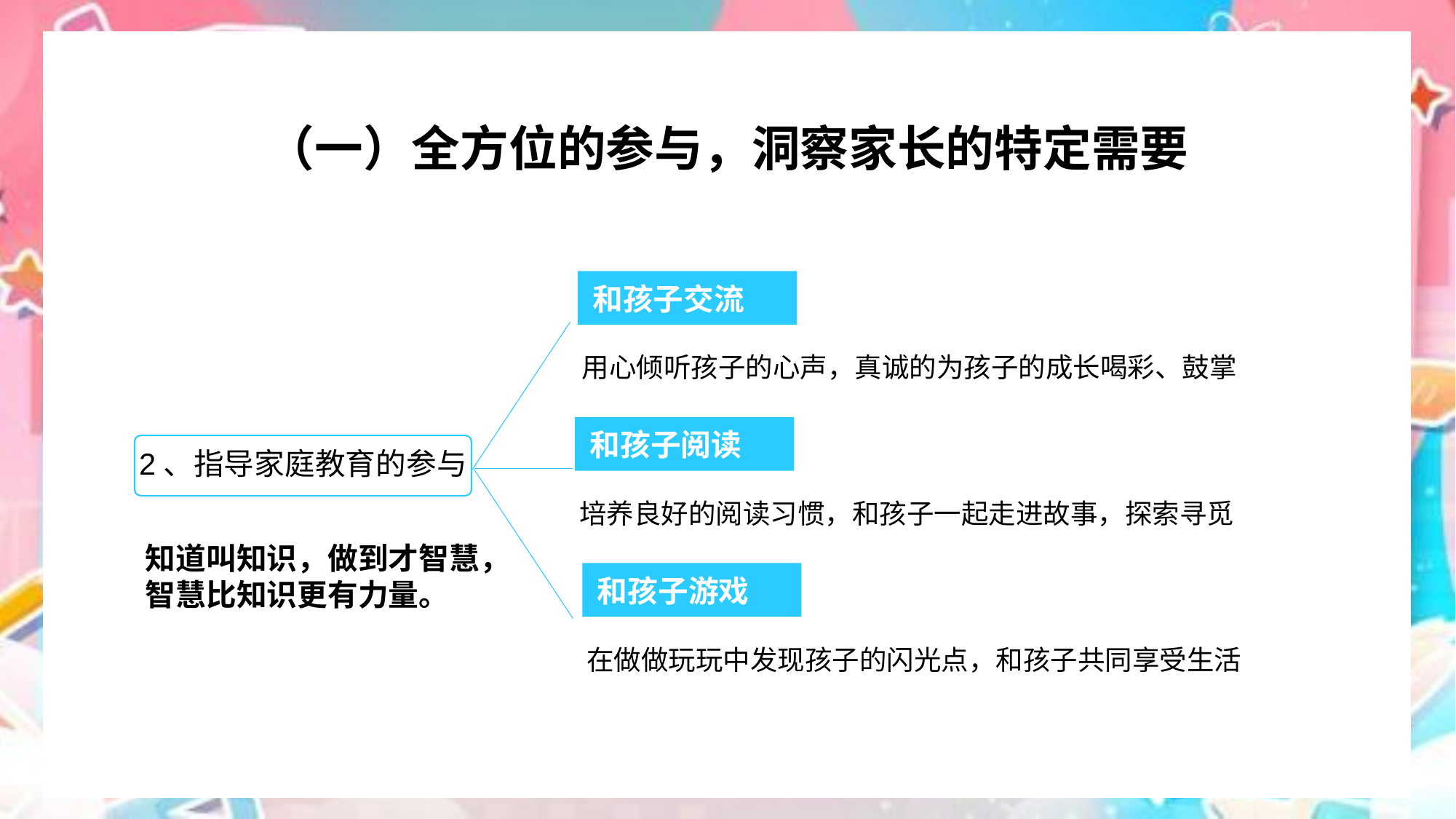

（一）全方位的参与，洞察家长的特定需要

和孩子交流
用心倾听孩子的心声，真诚的为孩子的成长喝彩、鼓掌

和孩子阅读
培养良好的阅读习惯，和孩子一起走进故事，探索寻觅

2、指导家庭教育的参与
知道叫知识，做到才智慧，
智慧比知识更有力量。

和孩子游戏
在做做玩玩中发现孩子的闪光点，和孩子共同享受生活